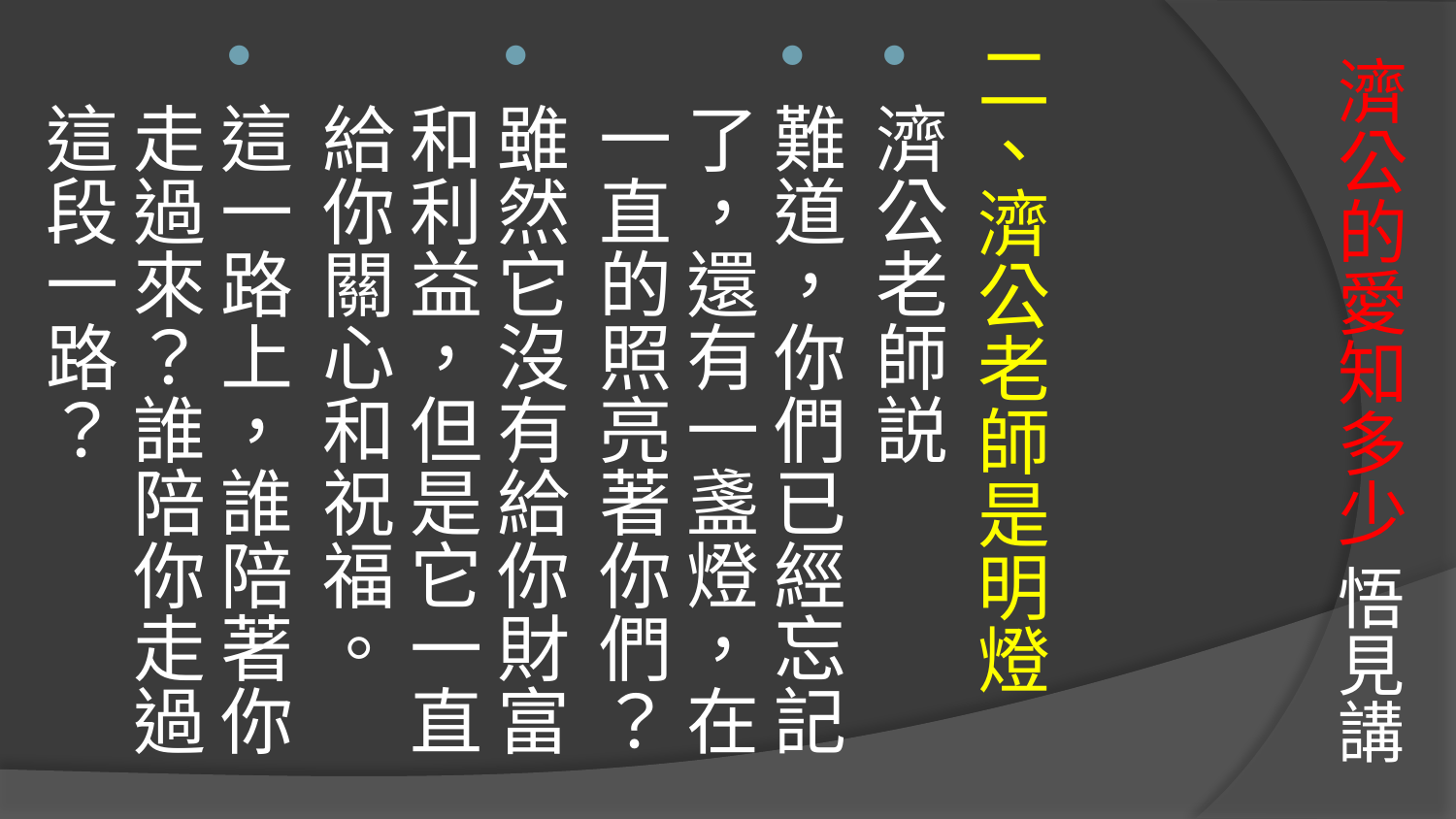

二、濟公老師是明燈
濟公老師説
難道，你們已經忘記了，還有一盞燈，在一直的照亮著你們？
雖然它沒有給你財富和利益，但是它一直給你關心和祝福。
這一路上，誰陪著你走過來？誰陪你走過這段一路？
# 濟公的愛知多少 悟見講